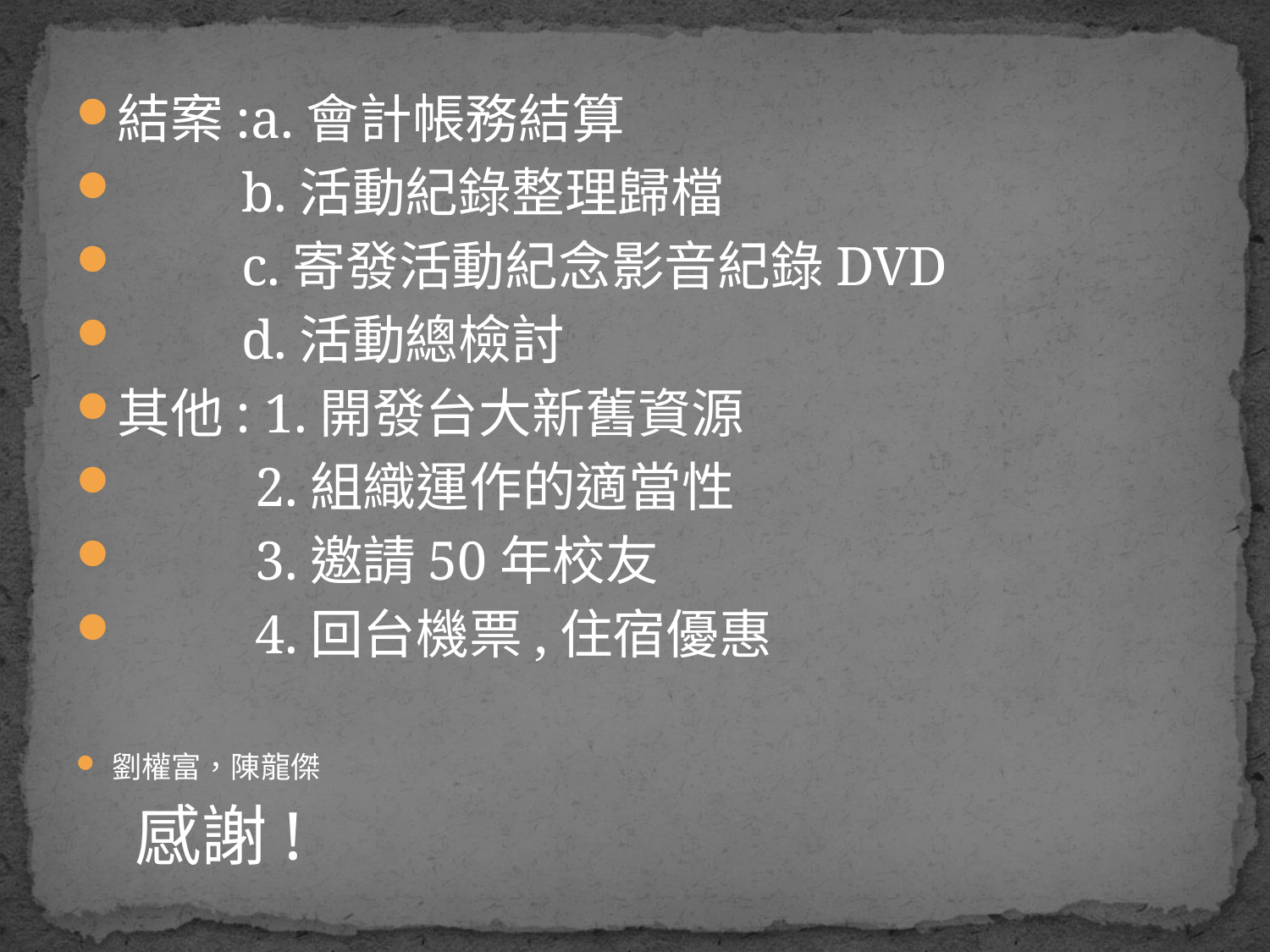

結案:a.會計帳務結算
         b.活動紀錄整理歸檔
         c.寄發活動紀念影音紀錄DVD
         d.活動總檢討
其他: 1.開發台大新舊資源
          2.組織運作的適當性
          3.邀請50年校友
          4.回台機票,住宿優惠

劉權富，陳龍傑
    感謝!